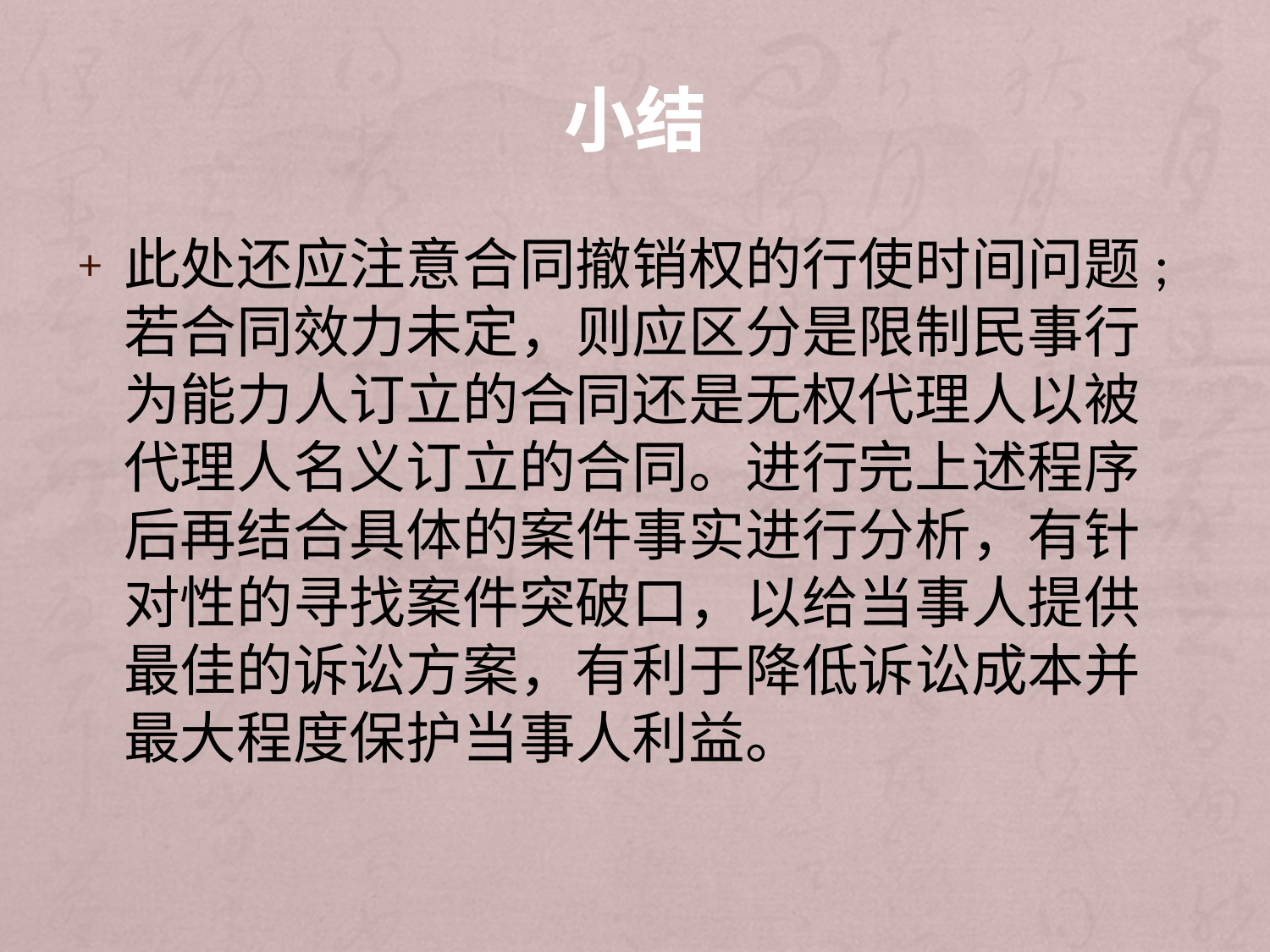

# 小结
此处还应注意合同撤销权的行使时间问题;若合同效力未定，则应区分是限制民事行为能力人订立的合同还是无权代理人以被代理人名义订立的合同。进行完上述程序后再结合具体的案件事实进行分析，有针对性的寻找案件突破口，以给当事人提供最佳的诉讼方案，有利于降低诉讼成本并最大程度保护当事人利益。